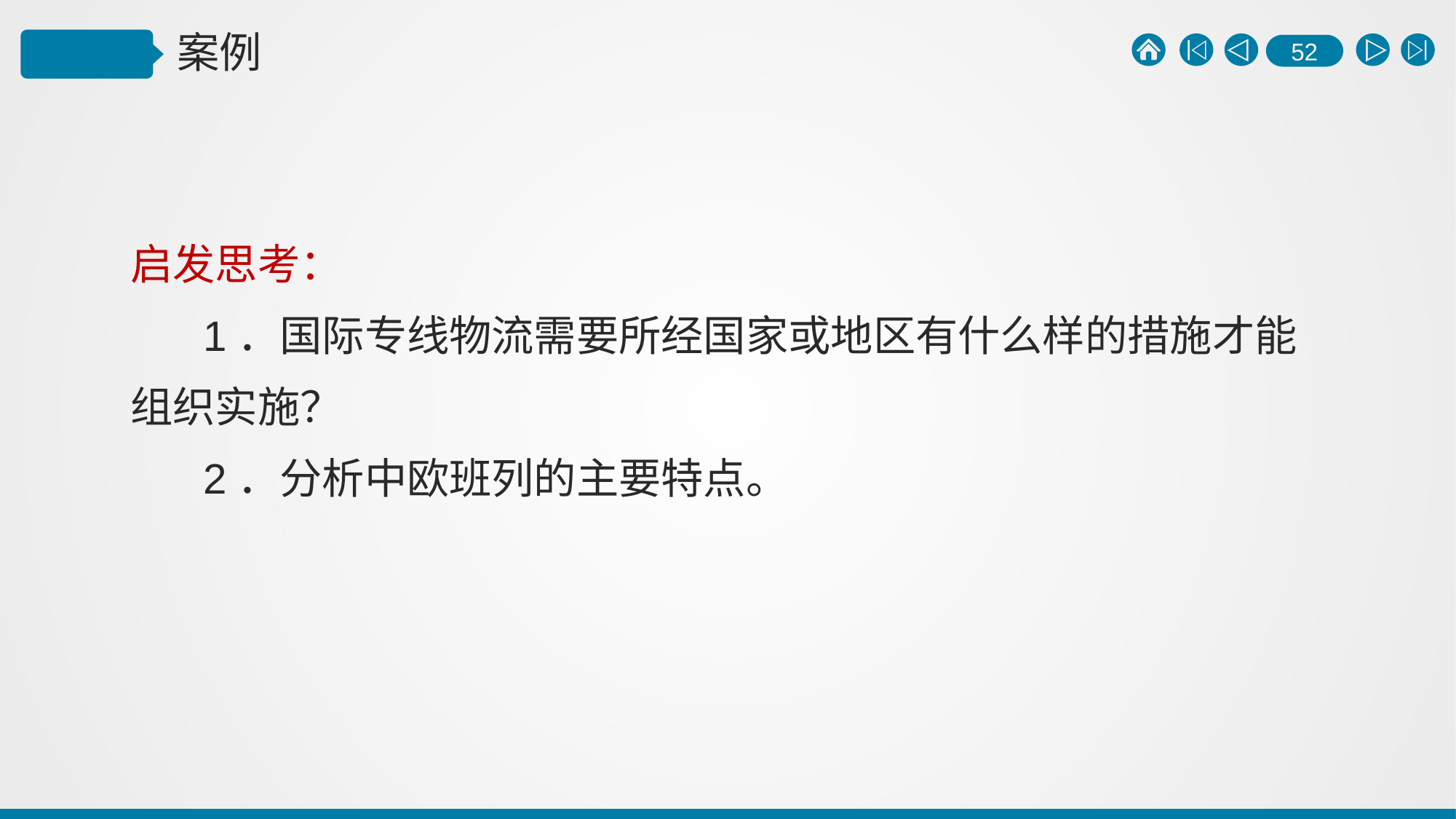

启发思考：
1．国际专线物流需要所经国家或地区有什么样的措施才能组织实施？
2．分析中欧班列的主要特点。